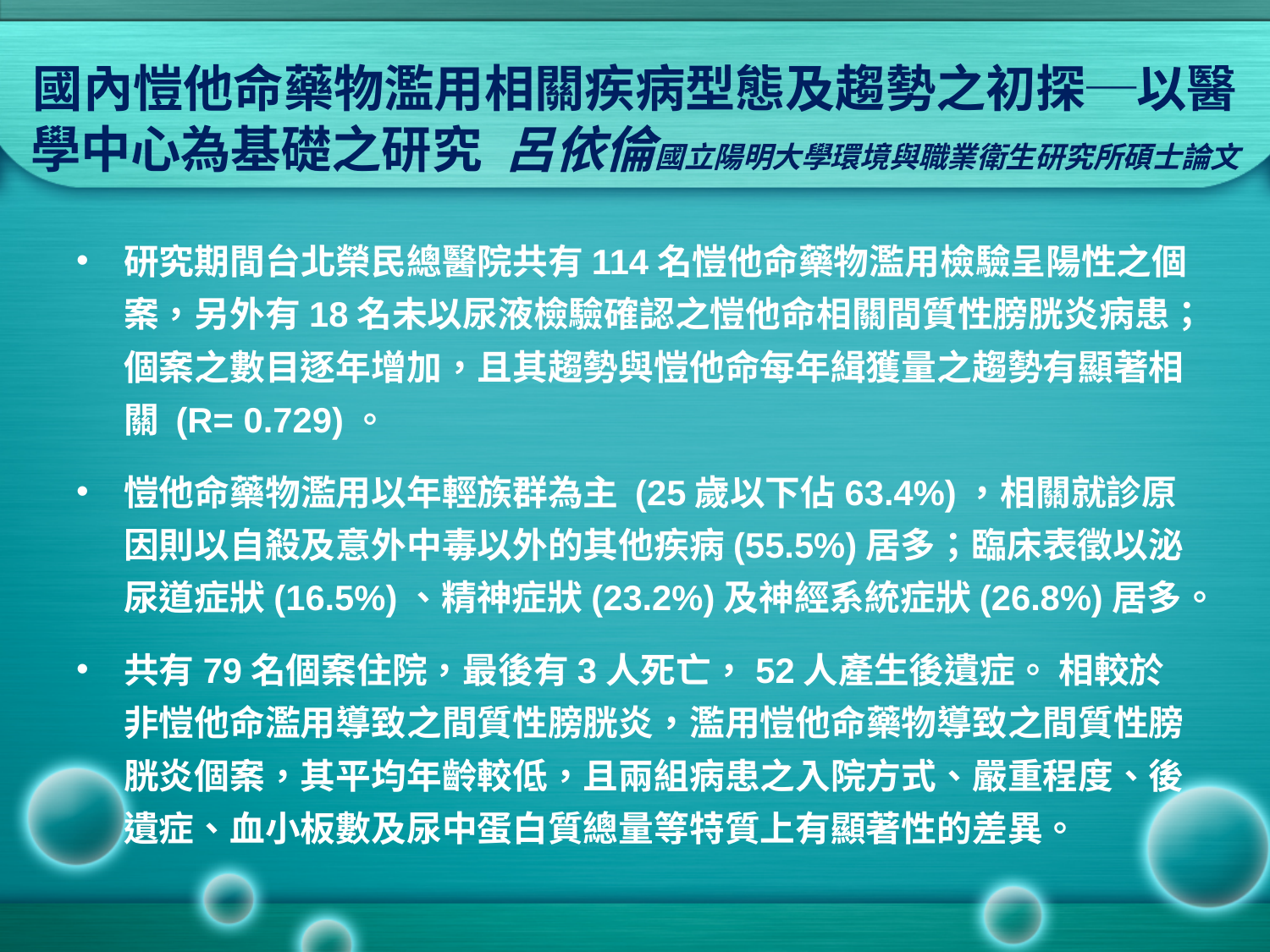

# 國內愷他命藥物濫用相關疾病型態及趨勢之初探─以醫學中心為基礎之研究  呂依倫國立陽明大學環境與職業衛生研究所碩士論文
研究期間台北榮民總醫院共有114名愷他命藥物濫用檢驗呈陽性之個案，另外有18名未以尿液檢驗確認之愷他命相關間質性膀胱炎病患；個案之數目逐年增加，且其趨勢與愷他命每年緝獲量之趨勢有顯著相關 (R= 0.729)。
愷他命藥物濫用以年輕族群為主 (25歲以下佔63.4%)，相關就診原因則以自殺及意外中毒以外的其他疾病(55.5%)居多；臨床表徵以泌尿道症狀(16.5%)、精神症狀(23.2%)及神經系統症狀(26.8%)居多。
共有79名個案住院，最後有3人死亡，52人產生後遺症。 相較於非愷他命濫用導致之間質性膀胱炎，濫用愷他命藥物導致之間質性膀胱炎個案，其平均年齡較低，且兩組病患之入院方式、嚴重程度、後遺症、血小板數及尿中蛋白質總量等特質上有顯著性的差異。